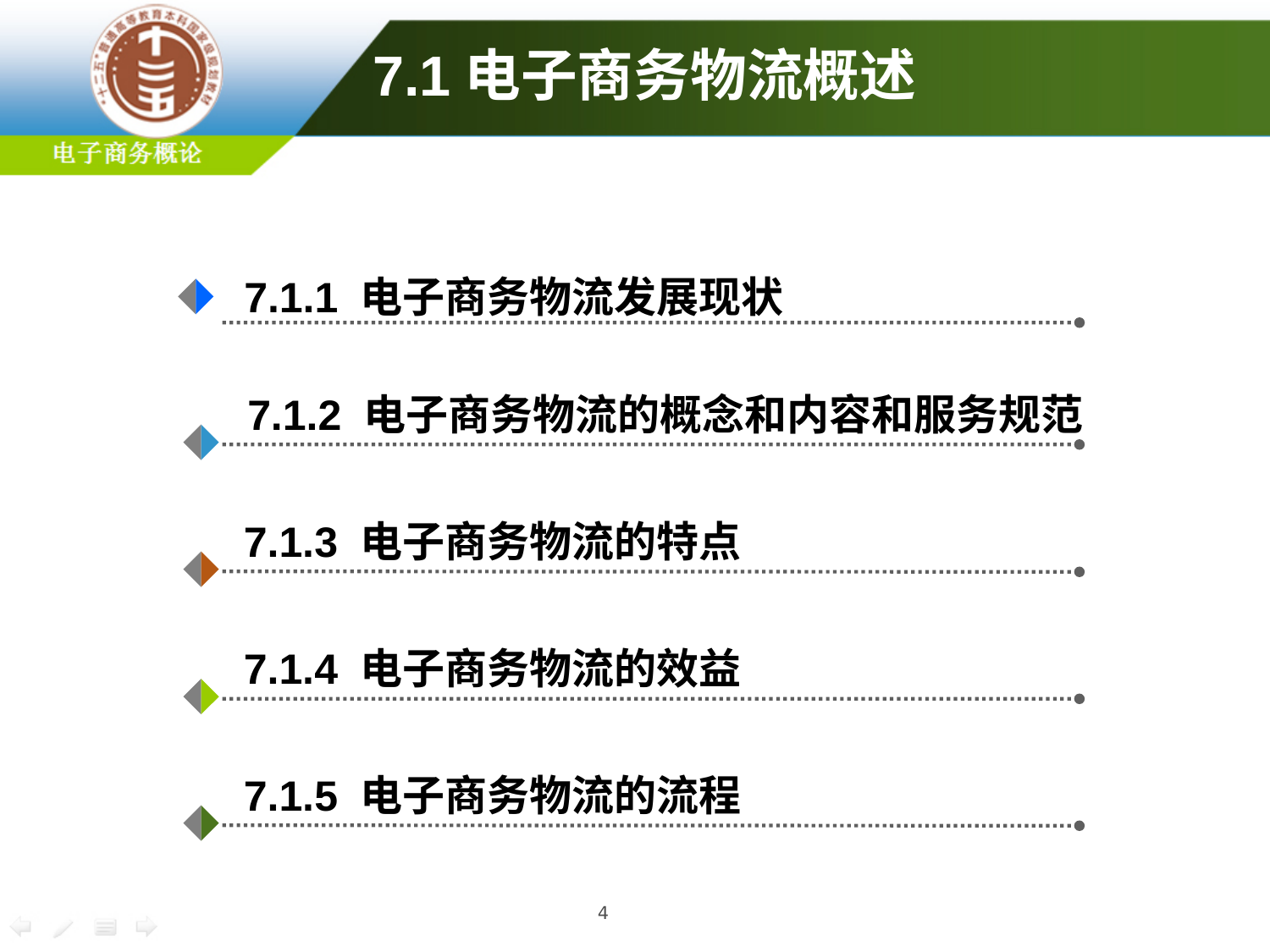

7.1电子商务物流概述
7.1.1 电子商务物流发展现状

7.1.2 电子商务物流的概念和内容和服务规范

7.1.3 电子商务物流的特点

7.1.4 电子商务物流的效益

7.1.5 电子商务物流的流程

4